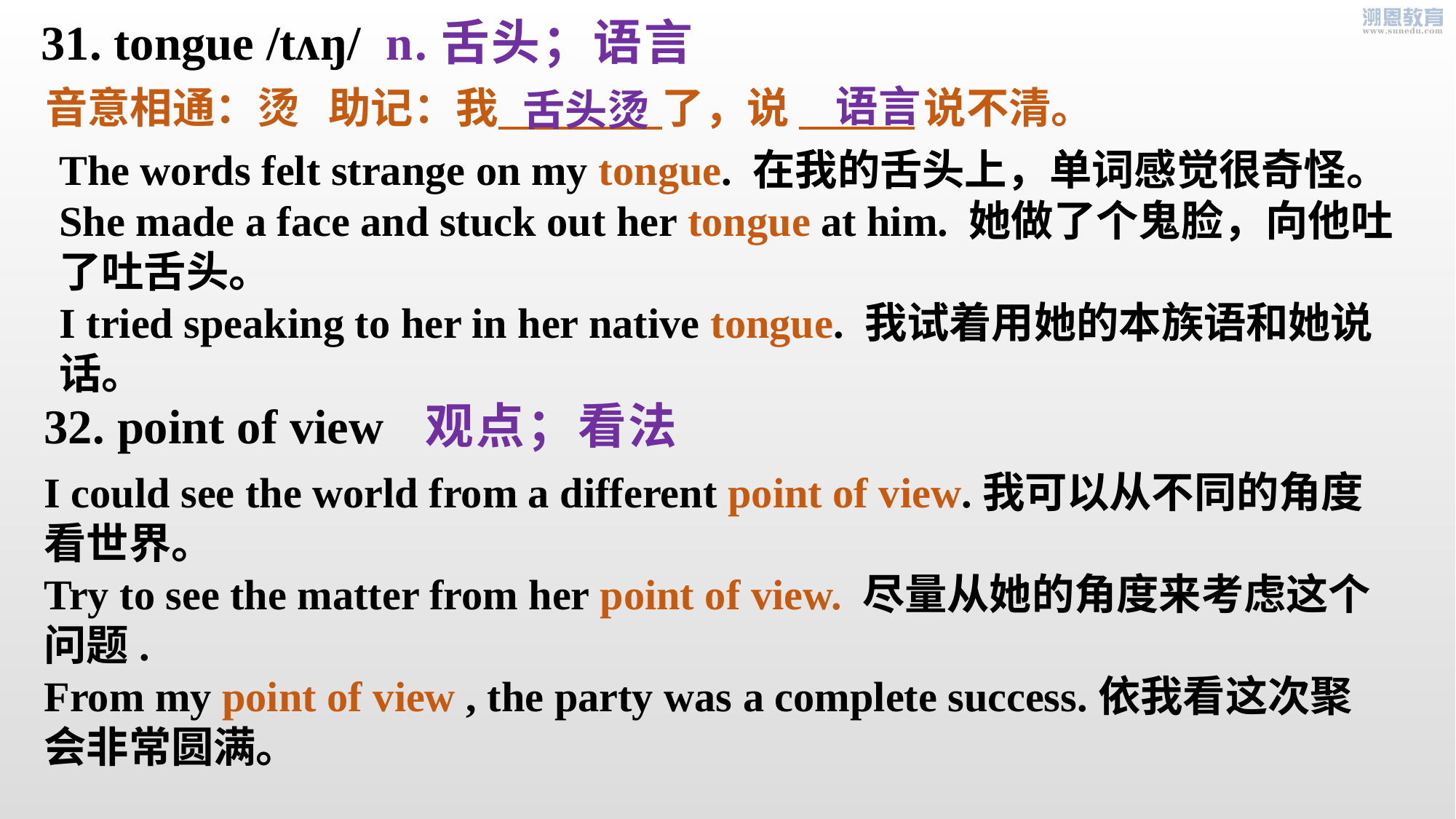

31. tongue /tʌŋ/
n.舌头；语言
语言
音意相通：烫   助记：我                 了，说              说不清。
舌头烫
The words felt strange on my tongue. 在我的舌头上，单词感觉很奇怪。
She made a face and stuck out her tongue at him. 她做了个鬼脸，向他吐了吐舌头。
I tried speaking to her in her native tongue. 我试着用她的本族语和她说话。
32. point of view
观点；看法
I could see the world from a different point of view.我可以从不同的角度看世界。
Try to see the matter from her point of view. 尽量从她的角度来考虑这个问题.
From my point of view , the party was a complete success.依我看这次聚会非常圆满。